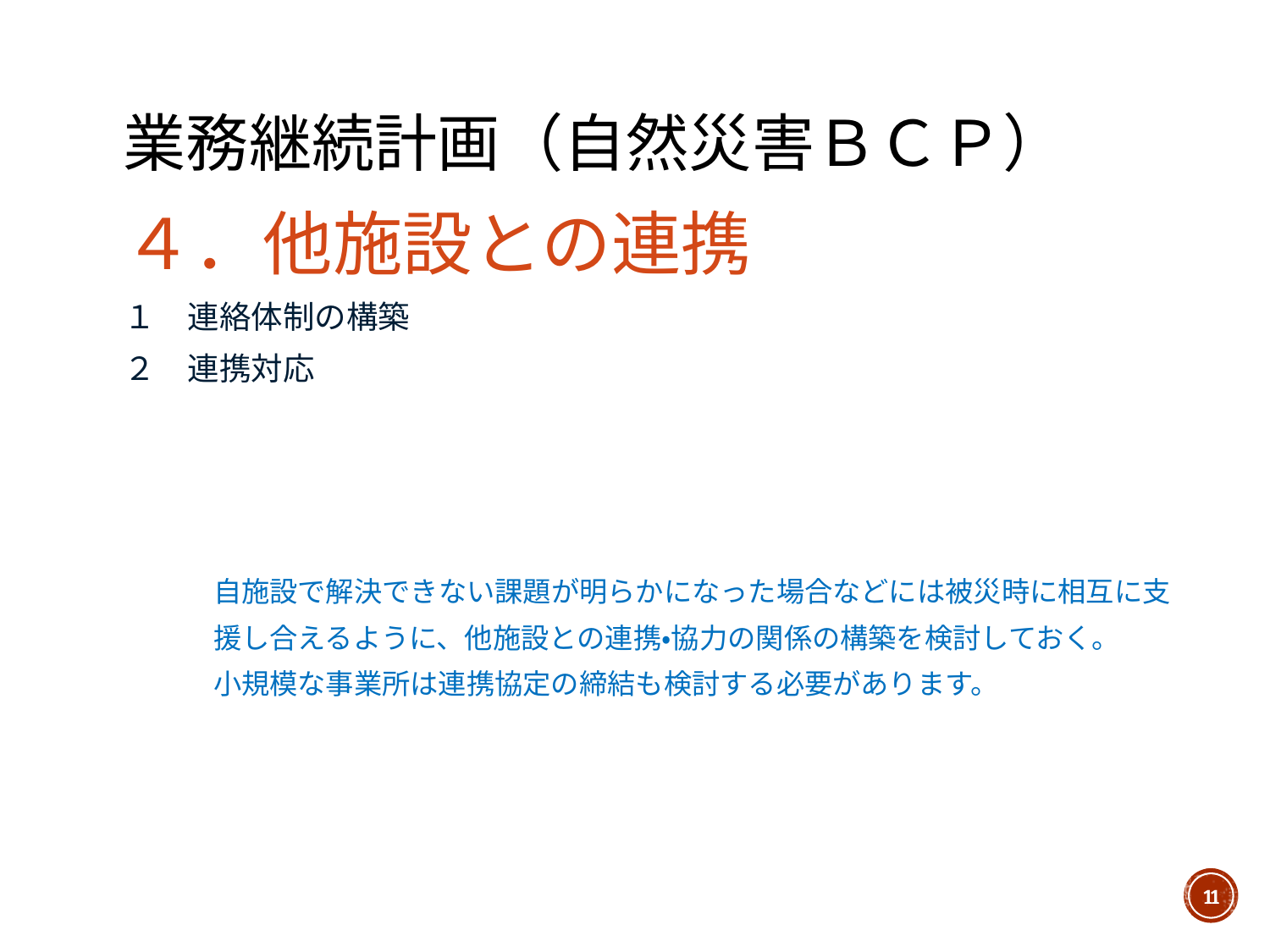

# 業務継続計画（自然災害ＢＣＰ） ４．他施設との連携
１　連絡体制の構築
２　連携対応
自施設で解決できない課題が明らかになった場合などには被災時に相互に支援し合えるように、他施設との連携・協力の関係の構築を検討しておく。
小規模な事業所は連携協定の締結も検討する必要があります。
11